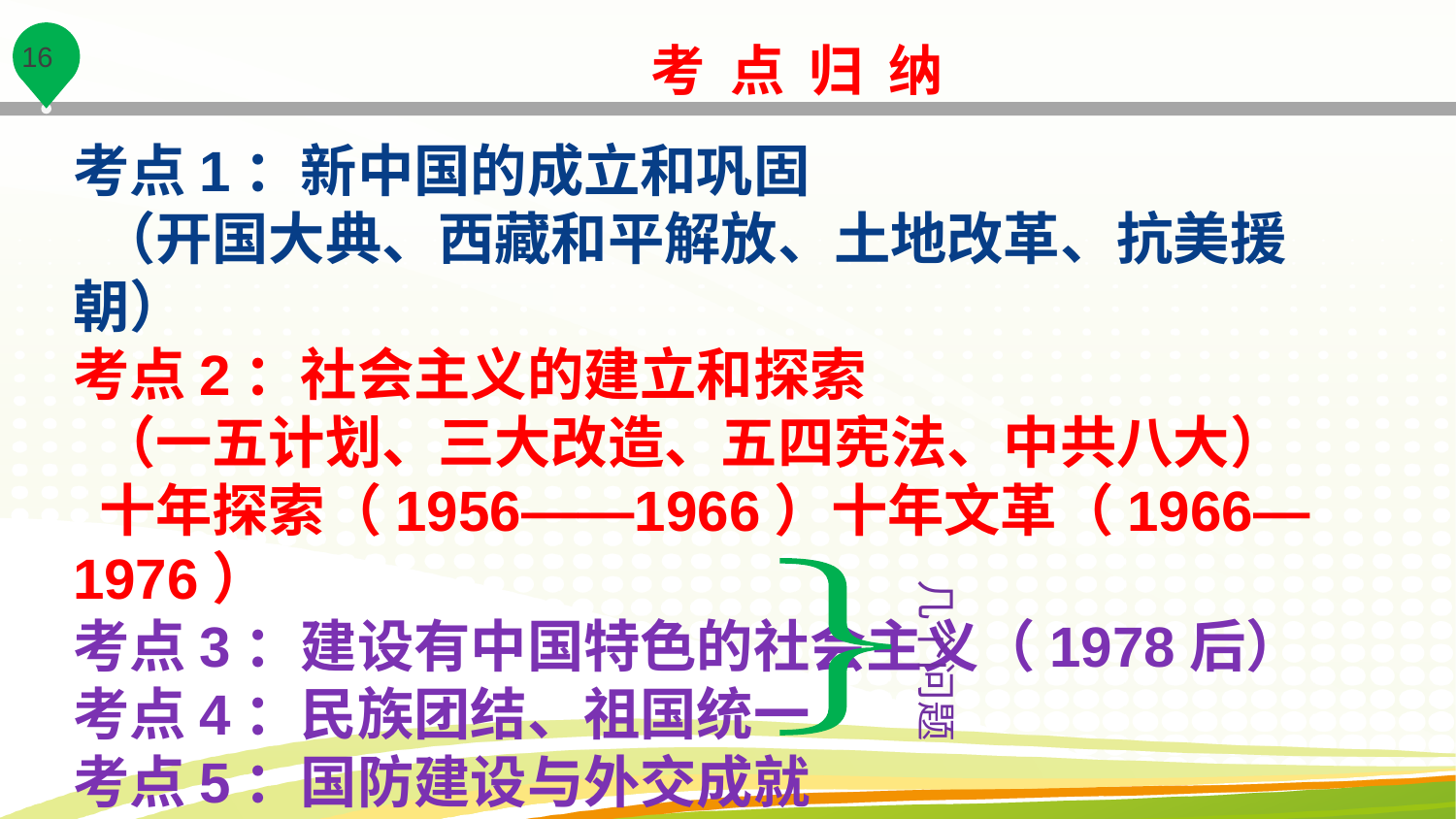

考 点 归 纳

考点1：新中国的成立和巩固
 （开国大典、西藏和平解放、土地改革、抗美援朝）
考点2：社会主义的建立和探索
 （一五计划、三大改造、五四宪法、中共八大）
 十年探索（1956——1966）十年文革（1966—1976）
考点3：建设有中国特色的社会主义（1978后）
考点4：民族团结、祖国统一
考点5：国防建设与外交成就
考点6：科技文化与社会生活

几个问题